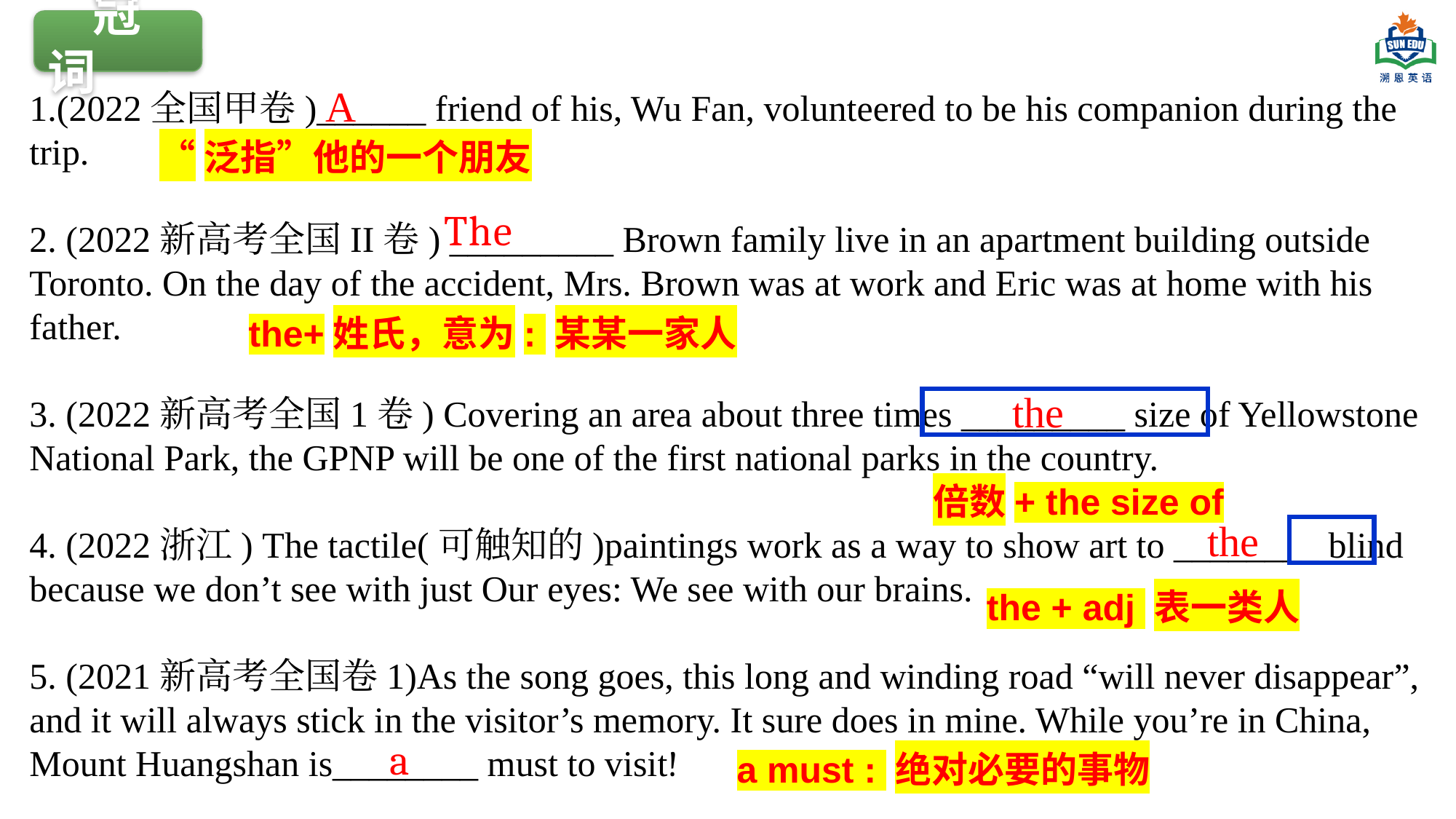

冠词
 A
1.(2022全国甲卷)______ friend of his, Wu Fan, volunteered to be his companion during the trip.

2. (2022新高考全国II卷) _________ Brown family live in an apartment building outside Toronto. On the day of the accident, Mrs. Brown was at work and Eric was at home with his father.

3. (2022新高考全国1卷) Covering an area about three times _________ size of Yellowstone National Park, the GPNP will be one of the first national parks in the country.

4. (2022浙江) The tactile(可触知的)paintings work as a way to show art to ________ blind because we don’t see with just Our eyes: We see with our brains.

5. (2021新高考全国卷1)As the song goes, this long and winding road “will never disappear”, and it will always stick in the visitor’s memory. It sure does in mine. While you’re in China, Mount Huangshan is________ must to visit!
“泛指”他的一个朋友
 The
the+姓氏，意为: 某某一家人
 the

倍数+ the size of
 the

the + adj 表一类人
 a
a must : 绝对必要的事物